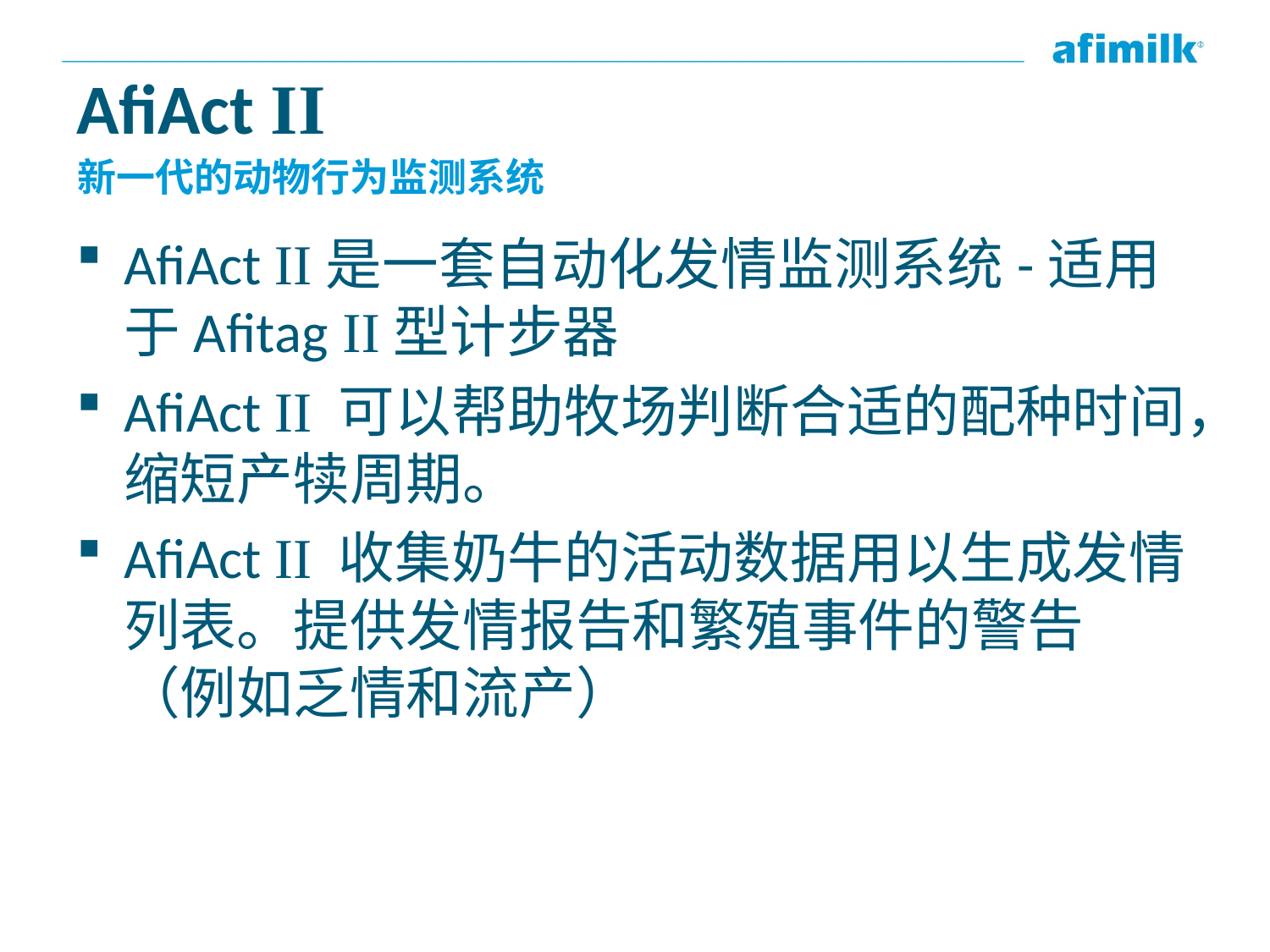

# AfiAct II
新一代的动物行为监测系统
AfiAct II是一套自动化发情监测系统-适用于Afitag II型计步器
AfiAct II 可以帮助牧场判断合适的配种时间，缩短产犊周期。
AfiAct II 收集奶牛的活动数据用以生成发情列表。提供发情报告和繁殖事件的警告（例如乏情和流产）